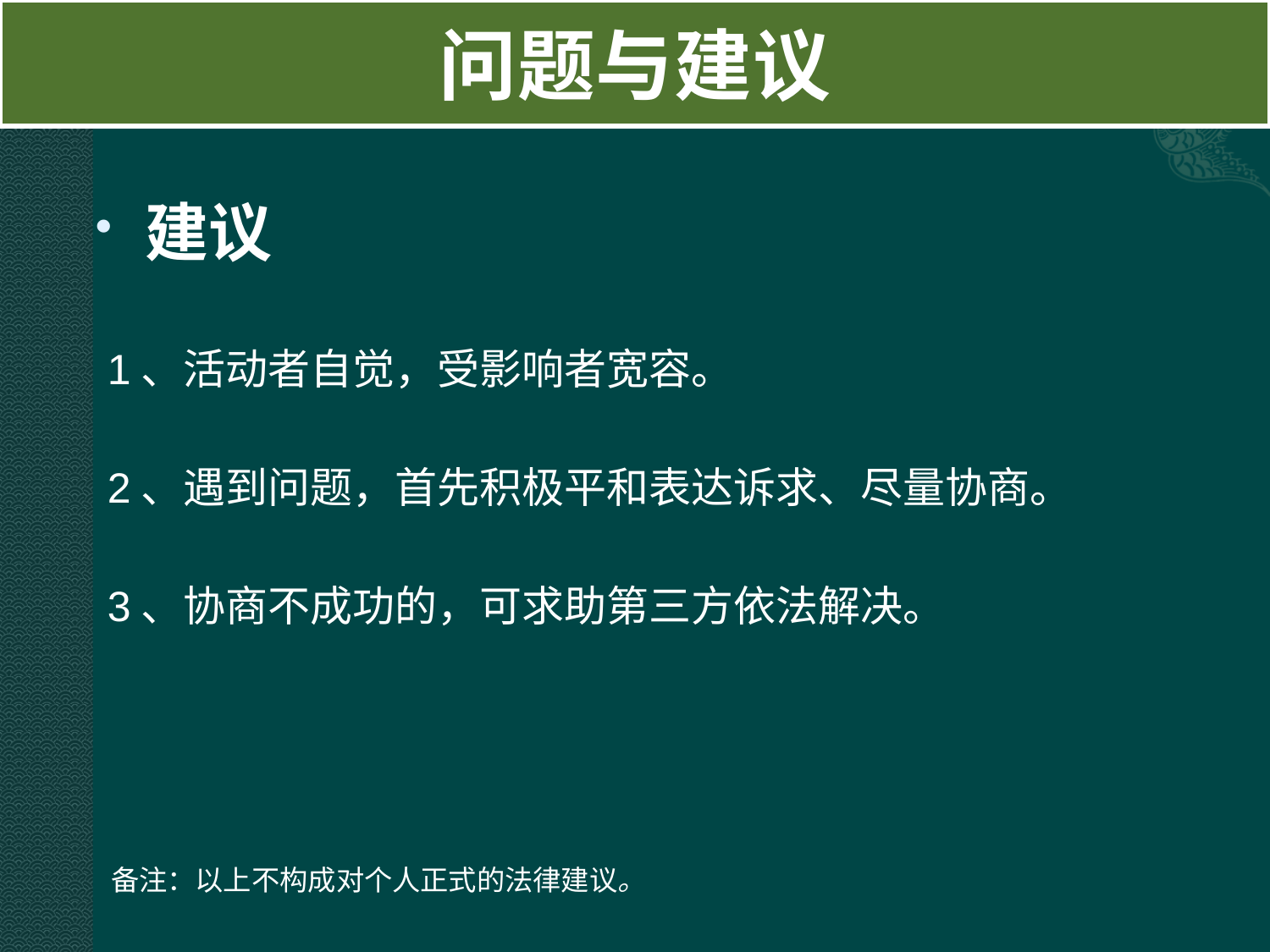

# 问题与建议
建议

1、活动者自觉，受影响者宽容。

2、遇到问题，首先积极平和表达诉求、尽量协商。

3、协商不成功的，可求助第三方依法解决。

备注：以上不构成对个人正式的法律建议。